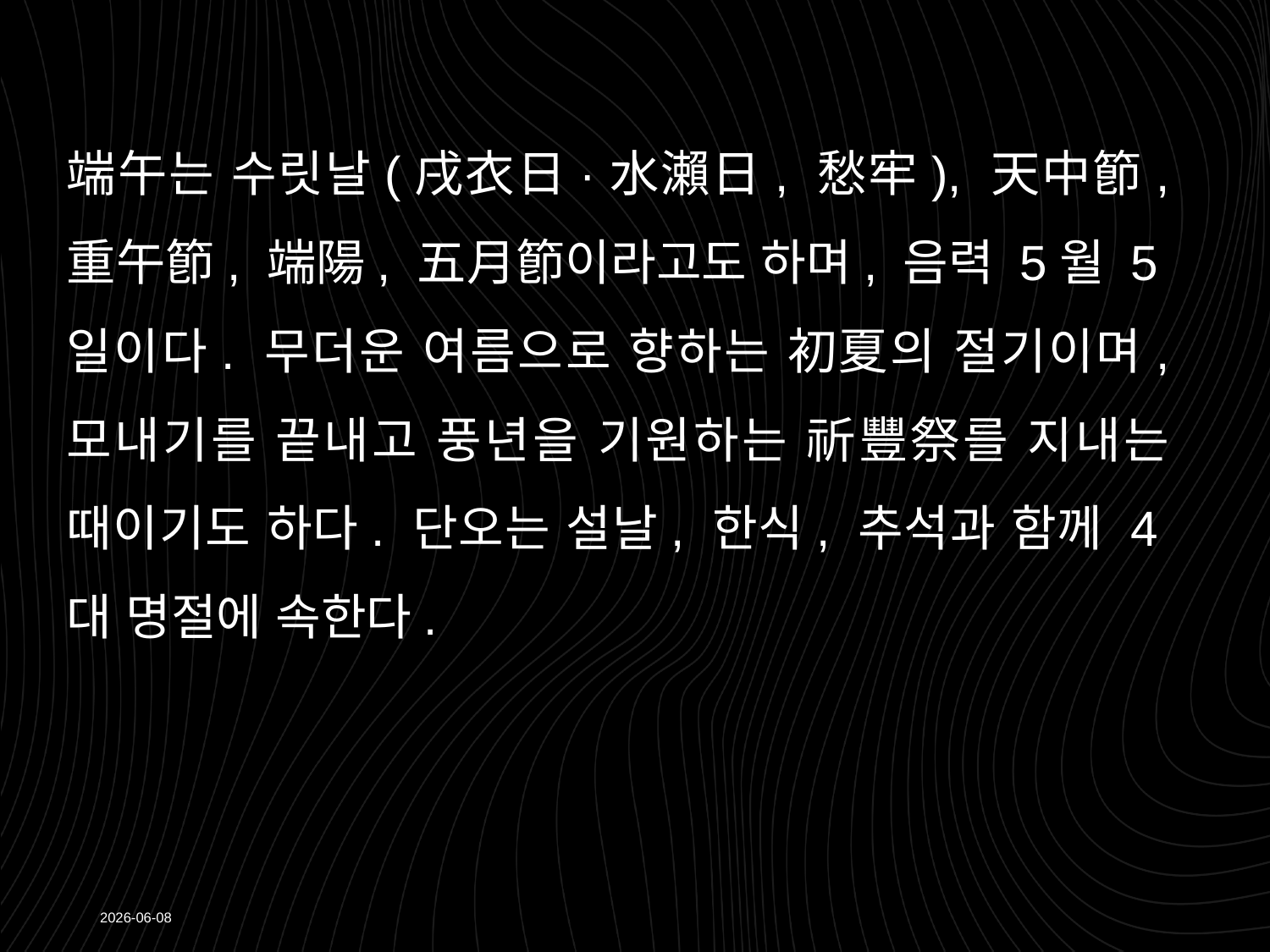

端午는 수릿날(戌衣日·水瀨日, 愁牢), 天中節, 重午節, 端陽, 五月節이라고도 하며, 음력 5월 5일이다. 무더운 여름으로 향하는 初夏의 절기이며, 모내기를 끝내고 풍년을 기원하는 祈豐祭를 지내는 때이기도 하다. 단오는 설날, 한식, 추석과 함께 4대 명절에 속한다.

2026-06-08